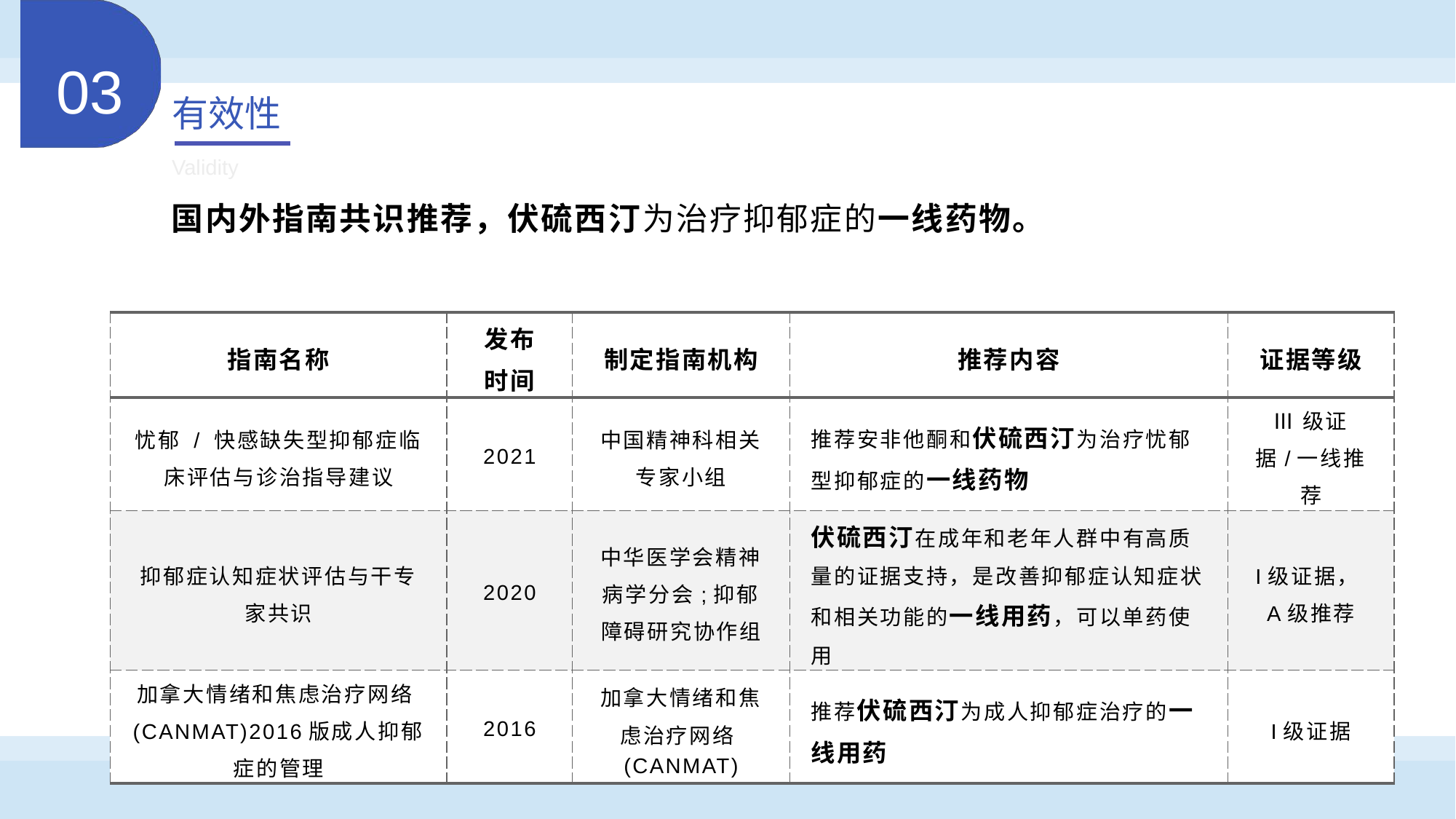

03
有效性
Validity
国内外指南共识推荐，伏硫西汀为治疗抑郁症的一线药物。
| 指南名称 | 发布 时间 | 制定指南机构 | 推荐内容 | 证据等级 |
| --- | --- | --- | --- | --- |
| 忧郁 / 快感缺失型抑郁症临床评估与诊治指导建议 | 2021 | 中国精神科相关专家小组 | 推荐安非他酮和伏硫西汀为治疗忧郁型抑郁症的一线药物 | Ⅲ级证据/一线推荐 |
| 抑郁症认知症状评估与干专家共识 | 2020 | 中华医学会精神病学分会;抑郁障碍研究协作组 | 伏硫西汀在成年和老年人群中有高质量的证据支持，是改善抑郁症认知症状和相关功能的一线用药，可以单药使用 | I级证据，A级推荐 |
| 加拿大情绪和焦虑治疗网络(CANMAT)2016版成人抑郁症的管理 | 2016 | 加拿大情绪和焦虑治疗网络(CANMAT) | 推荐伏硫西汀为成人抑郁症治疗的一线用药 | I级证据 |